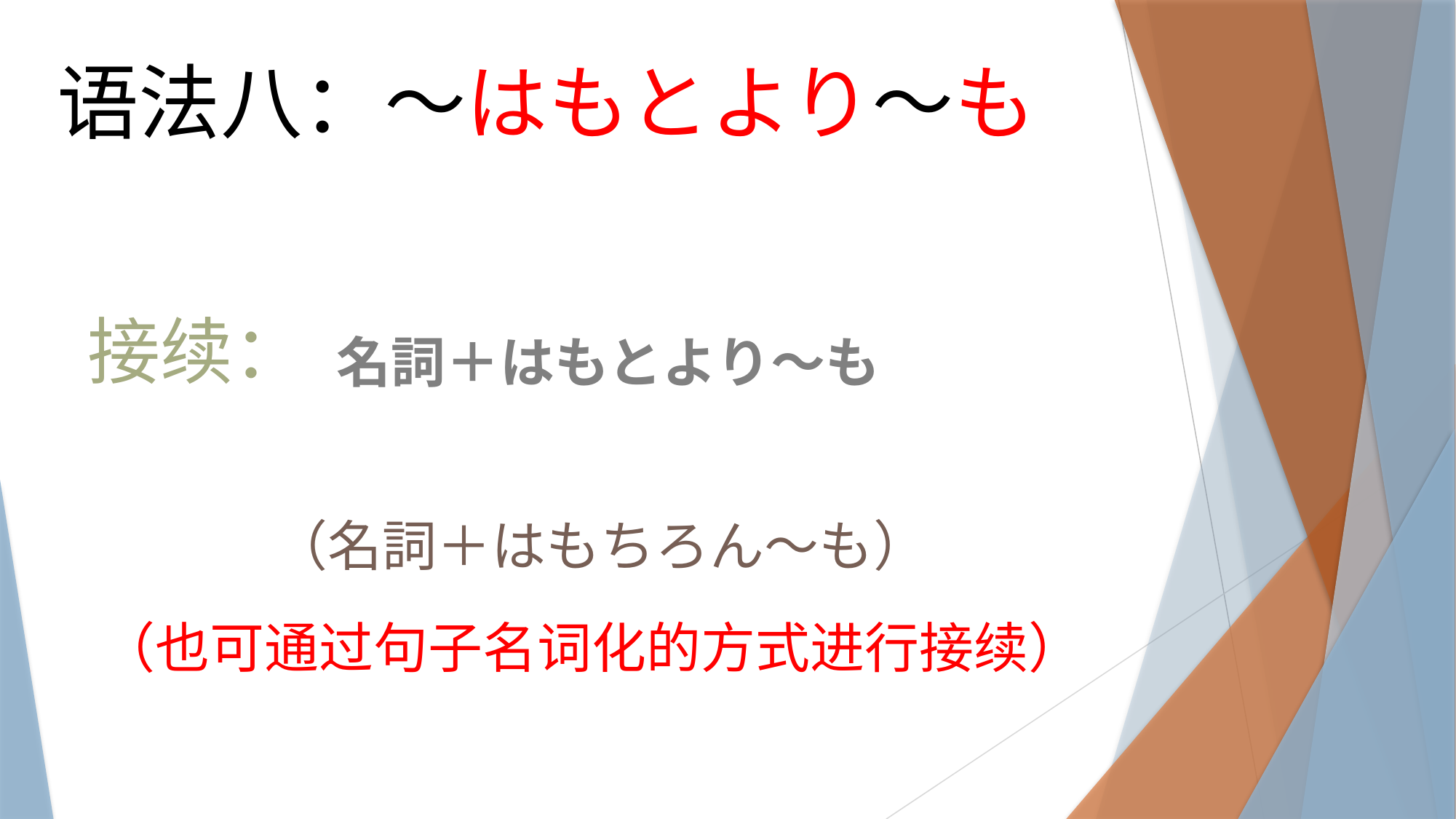

语法八：～はもとより～も
接续：
名詞＋はもとより～も
（名詞＋はもちろん～も）
（也可通过句子名词化的方式进行接续）